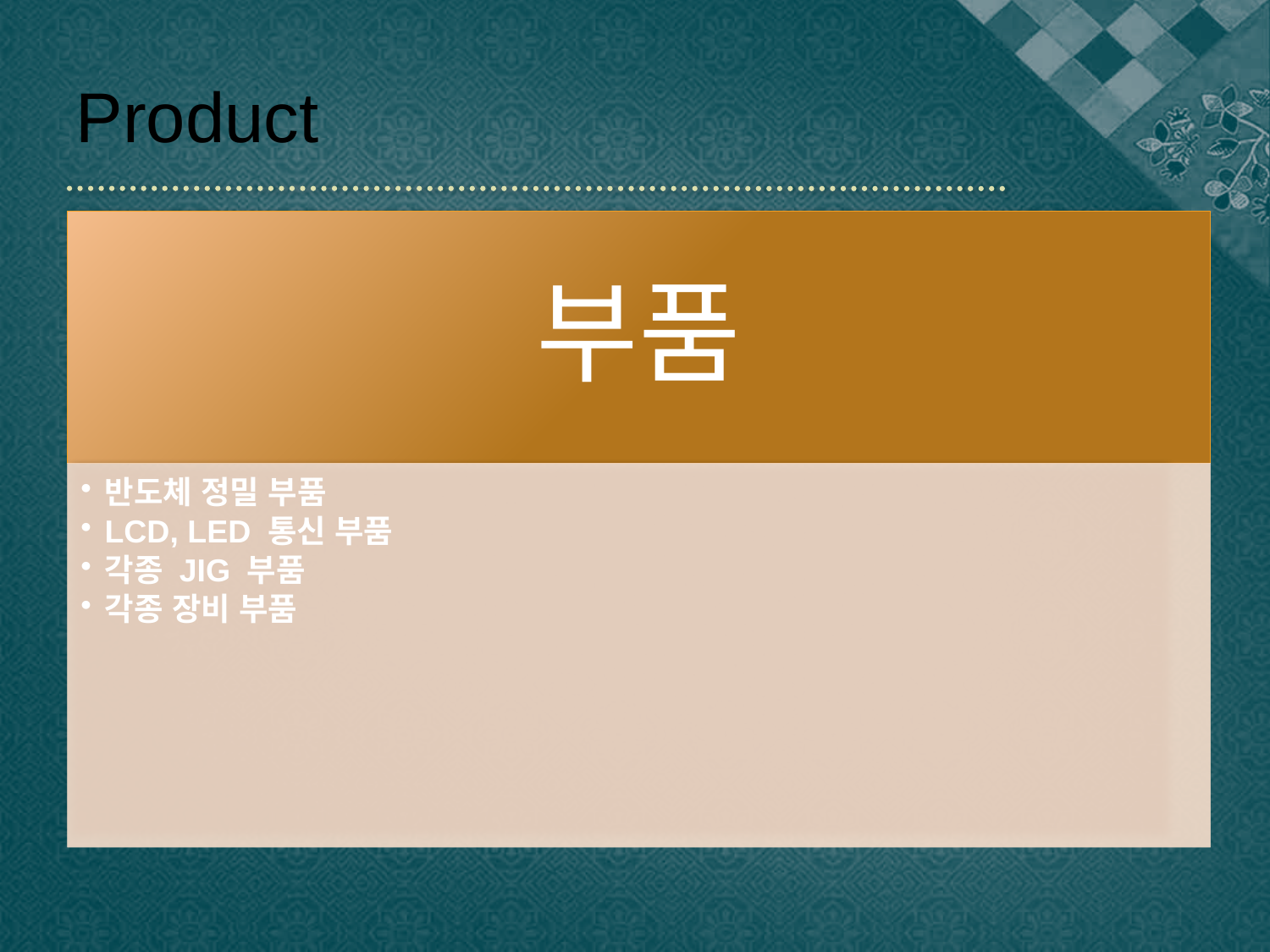

# Product
부품
반도체 정밀 부품
LCD, LED 통신 부품
각종 JIG 부품
각종 장비 부품